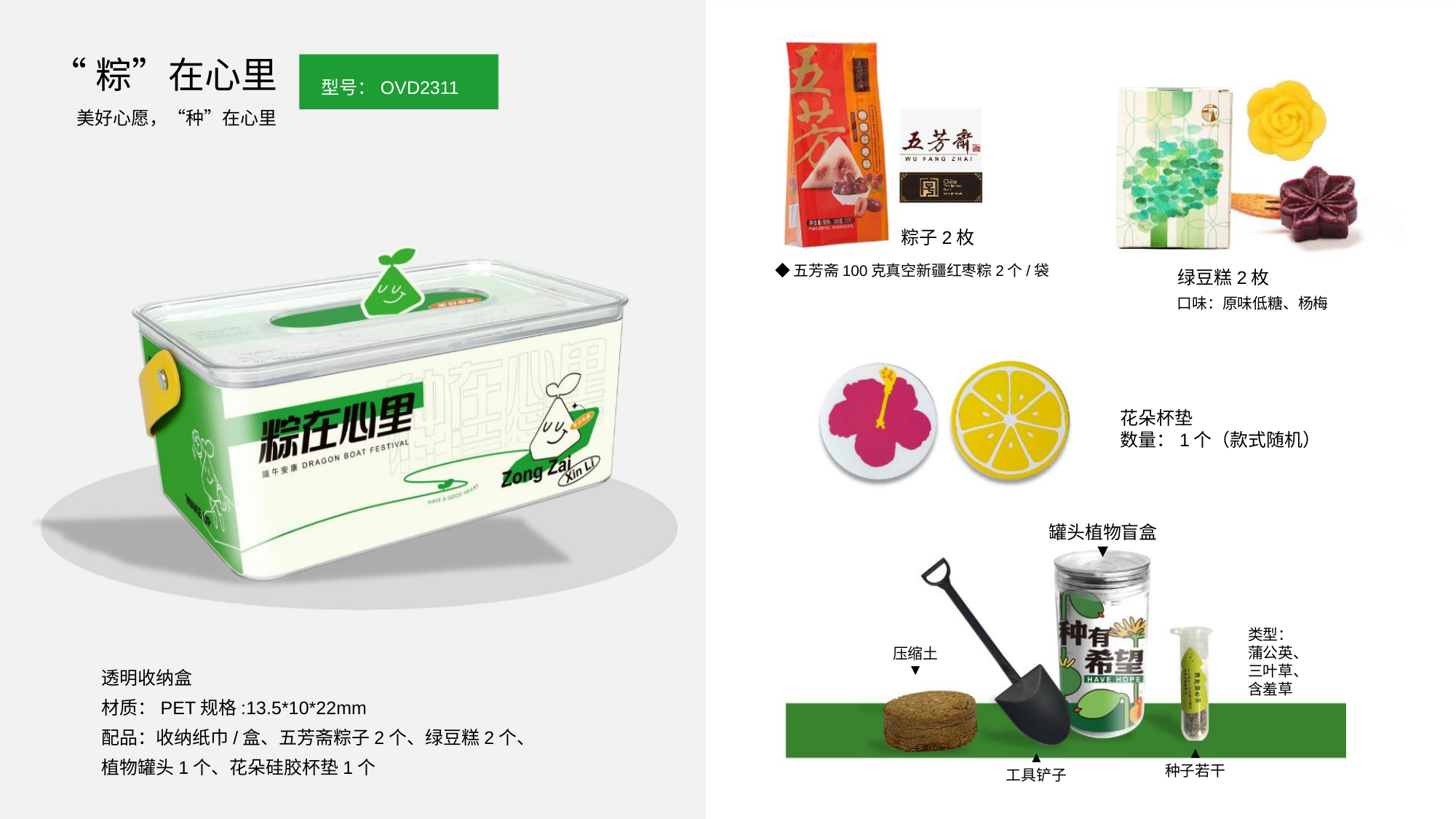

“粽”在心里
型号：OVD2311

美好心愿，“种”在心里
粽子2枚
◆五芳斋100克真空新疆红枣粽2个/袋
绿豆糕2枚
口味：原味低糖、杨梅
花朵杯垫
数量：1个（款式随机）
罐头植物盲盒
▼
类型：
蒲公英、
三叶草、
含羞草
压缩土
▼
透明收纳盒
材质：PET规格:13.5*10*22mm
配品：收纳纸巾/盒、五芳斋粽子2个、绿豆糕2个、
植物罐头1个、花朵硅胶杯垫1个
▲
种子若干
▲
工具铲子